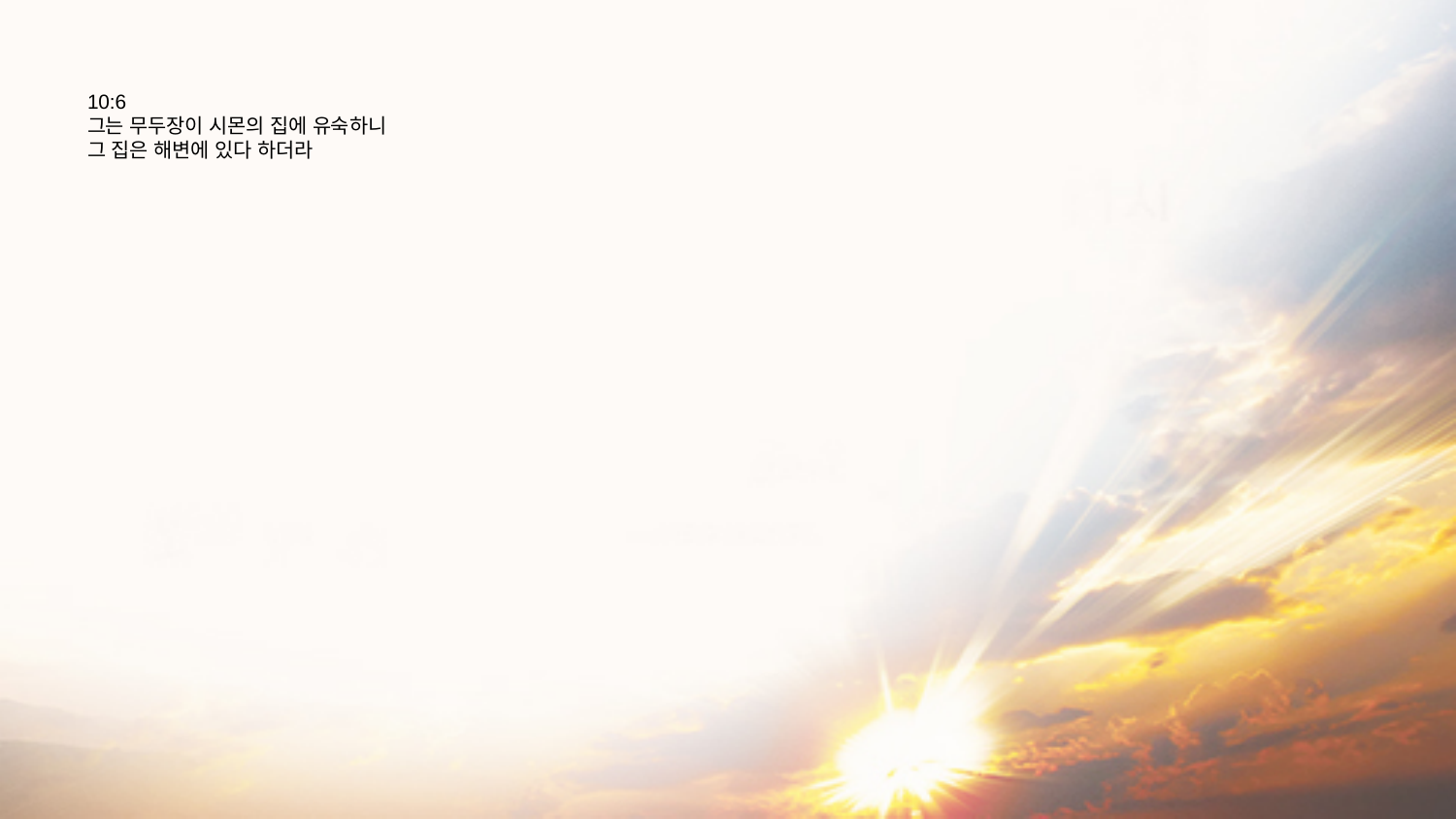

# 10:6 그는 무두장이 시몬의 집에 유숙하니 그 집은 해변에 있다 하더라